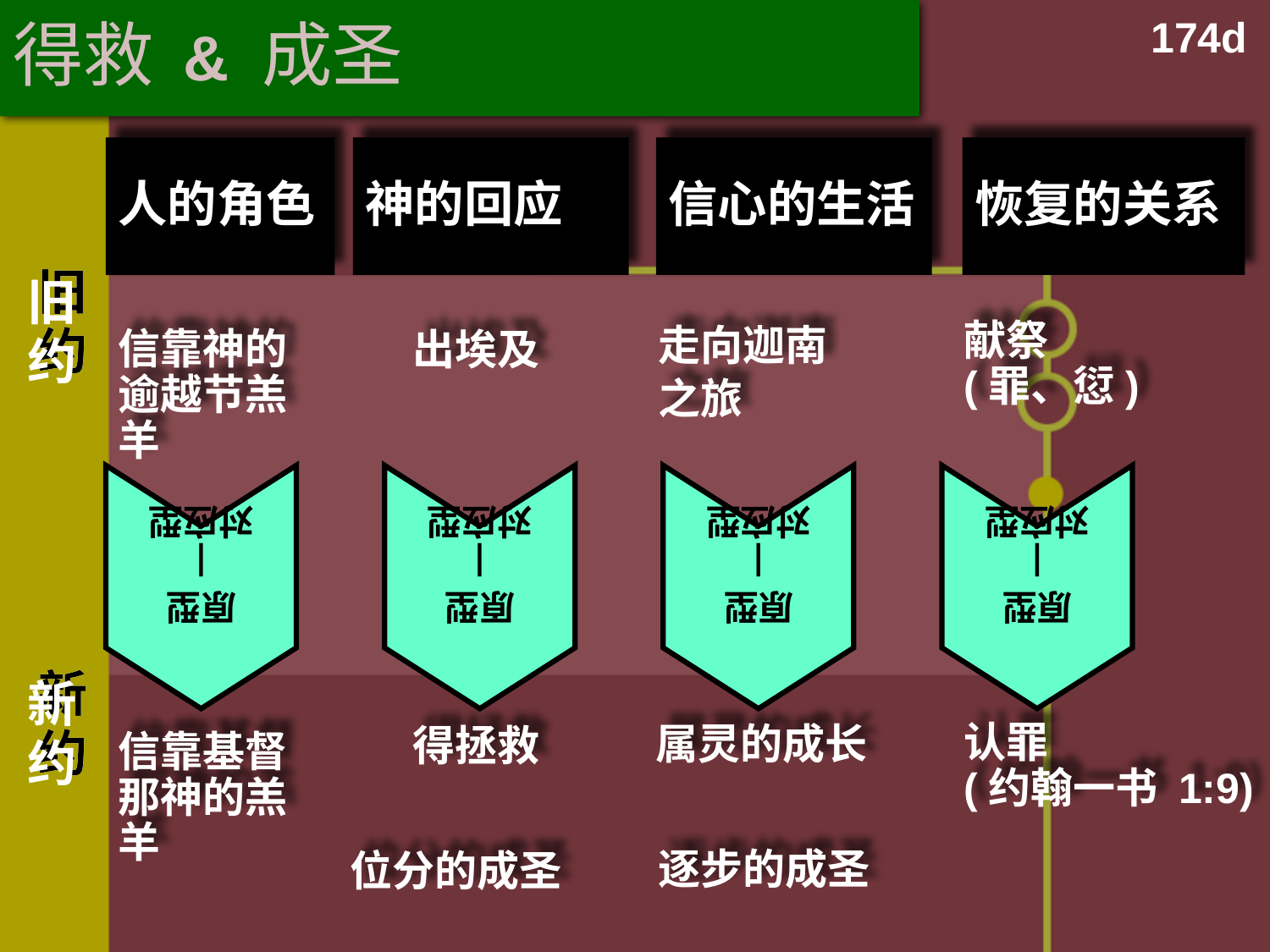

# 得救 & 成圣
174d
人的角色
神的回应
信心的生活
恢复的关系
旧约
信靠神的逾越节羔羊
出埃及
献祭
(罪、愆)
走向迦南
之旅

原型
|
对应型

原型
|
对应型

原型
|
对应型

原型
|
对应型
新约
信靠基督那神的羔羊
属灵的成长
认罪
(约翰一书 1:9)
得拯救
逐步的成圣
位分的成圣